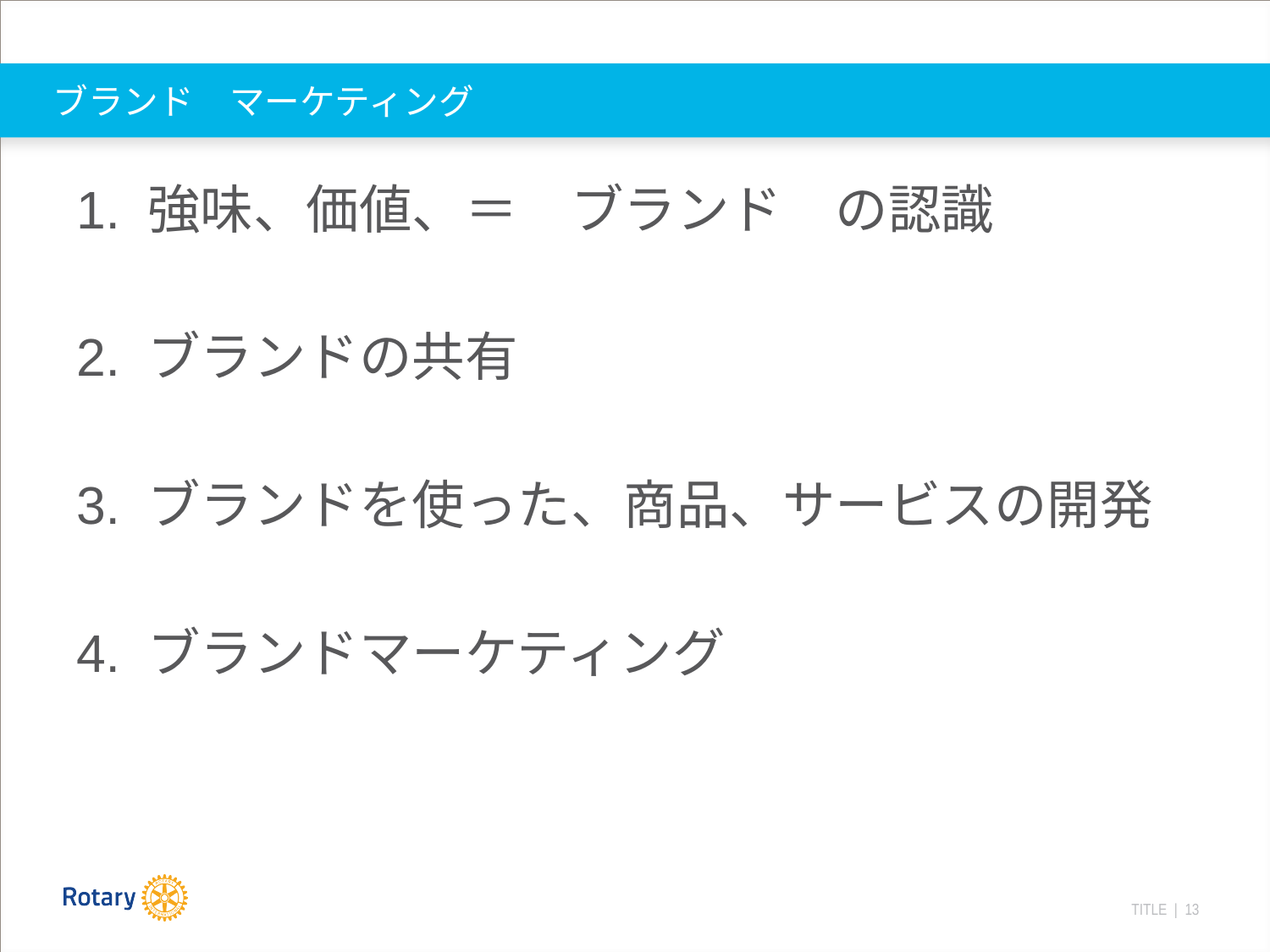

# ブランド　マーケティング
強味、価値、＝　ブランド　の認識

ブランドの共有

ブランドを使った、商品、サービスの開発

ブランドマーケティング